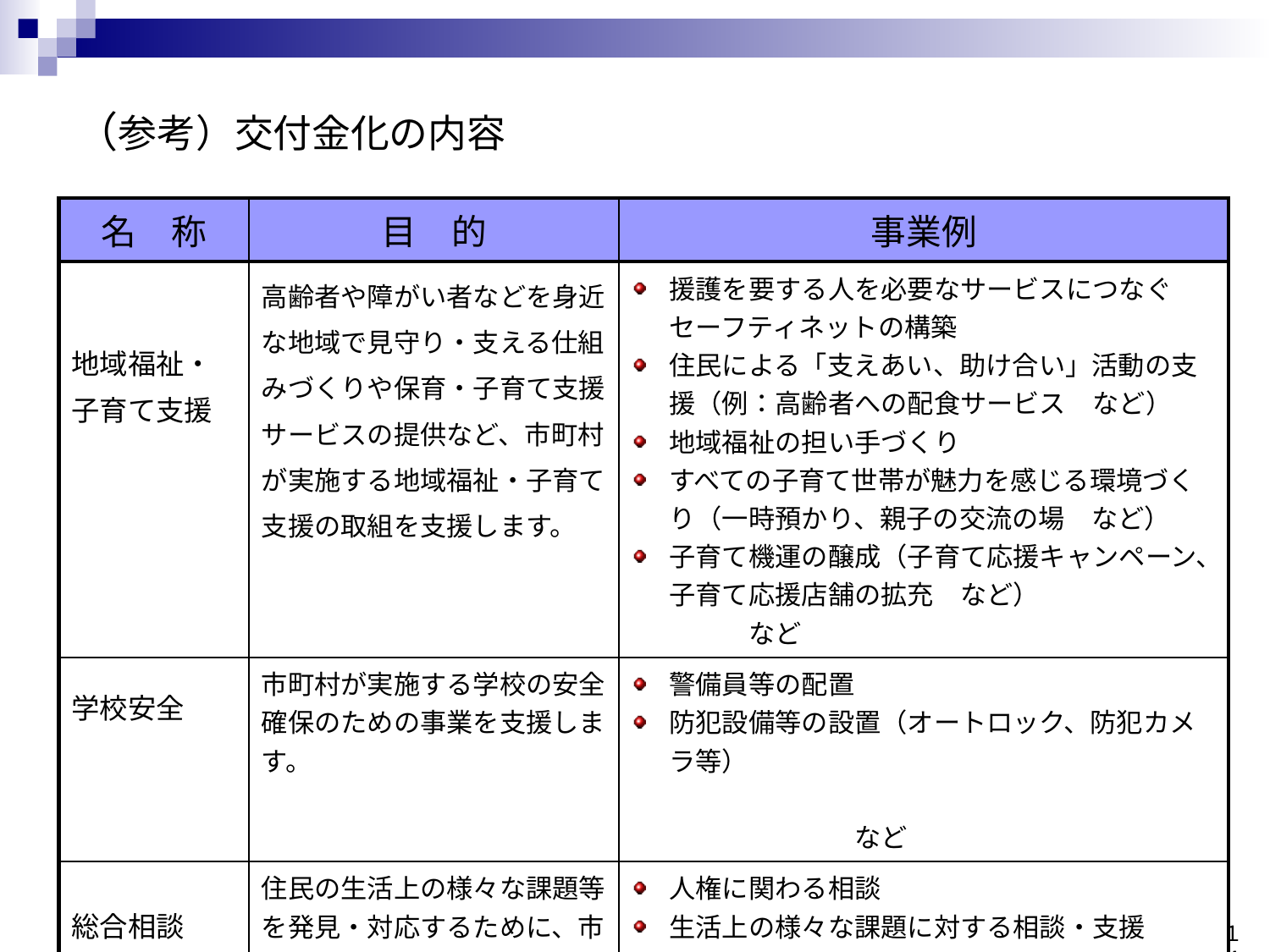

（参考）交付金化の内容
| 名　称 | 目　的 | 事業例 |
| --- | --- | --- |
| 地域福祉・ 子育て支援 | 高齢者や障がい者などを身近な地域で見守り・支える仕組みづくりや保育・子育て支援サービスの提供など、市町村が実施する地域福祉・子育て支援の取組を支援します。 | 援護を要する人を必要なサービスにつなぐセーフティネットの構築 住民による「支えあい、助け合い」活動の支援（例：高齢者への配食サービス　など） 地域福祉の担い手づくり すべての子育て世帯が魅力を感じる環境づくり（一時預かり、親子の交流の場　など） 子育て機運の醸成（子育て応援キャンペーン、子育て応援店舗の拡充　など）　　　　　　　　　など |
| 学校安全 | 市町村が実施する学校の安全確保のための事業を支援します。 | 警備員等の配置 防犯設備等の設置（オートロック、防犯カメラ等） 　　　　　　　　　　　　　　　　　　　　　　　　　　　　　など |
| 総合相談 | 住民の生活上の様々な課題等を発見・対応するために、市町村が実施する相談事業等を支援します。 | 人権に関わる相談 生活上の様々な課題に対する相談・支援 就職困難者の雇用・就労に対する相談・支援 奨学金等についての相談 |
１４